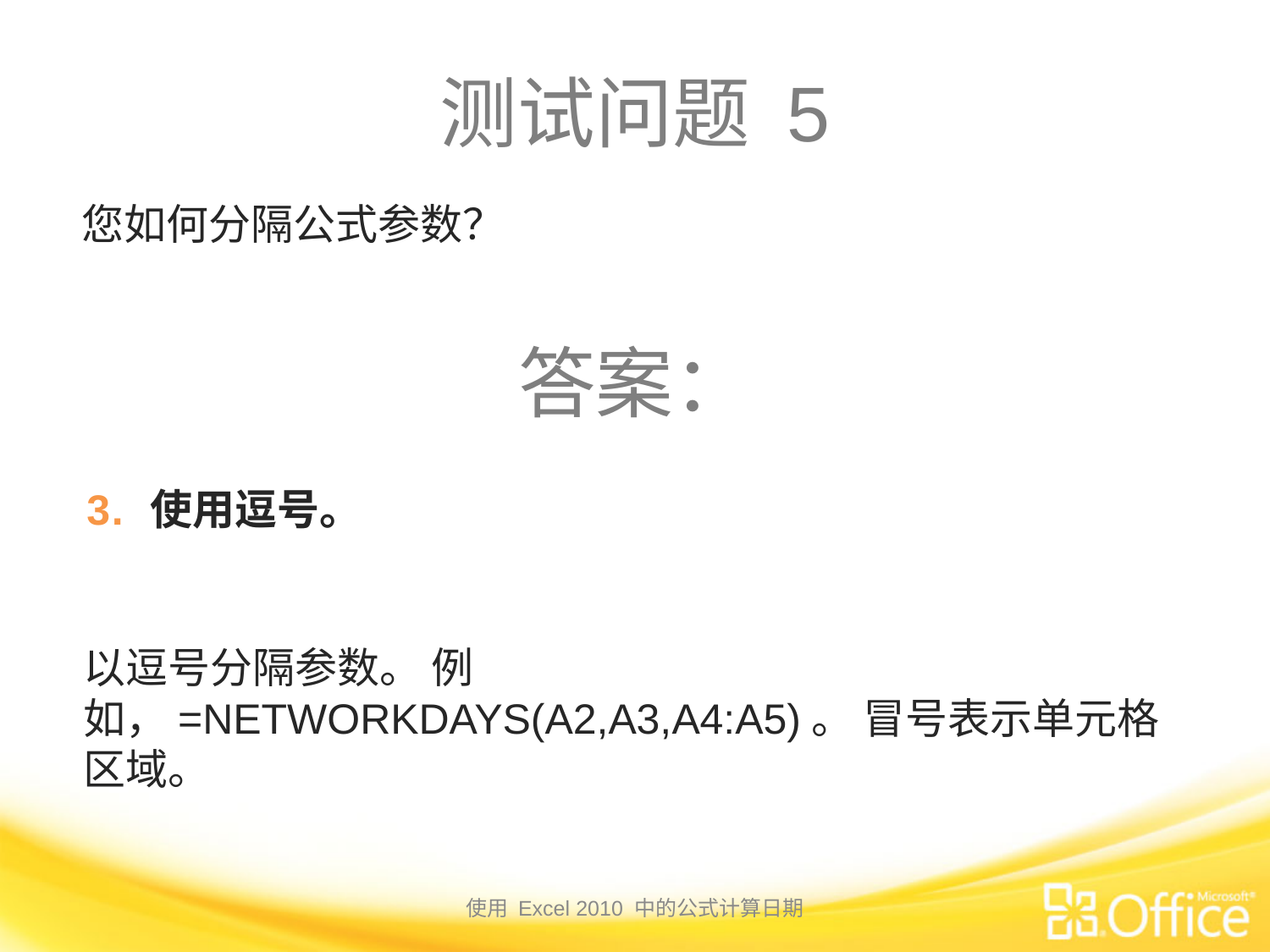

# 测试问题 5
您如何分隔公式参数？
答案：
使用逗号。
以逗号分隔参数。 例如，=NETWORKDAYS(A2,A3,A4:A5)。 冒号表示单元格区域。
使用 Excel 2010 中的公式计算日期